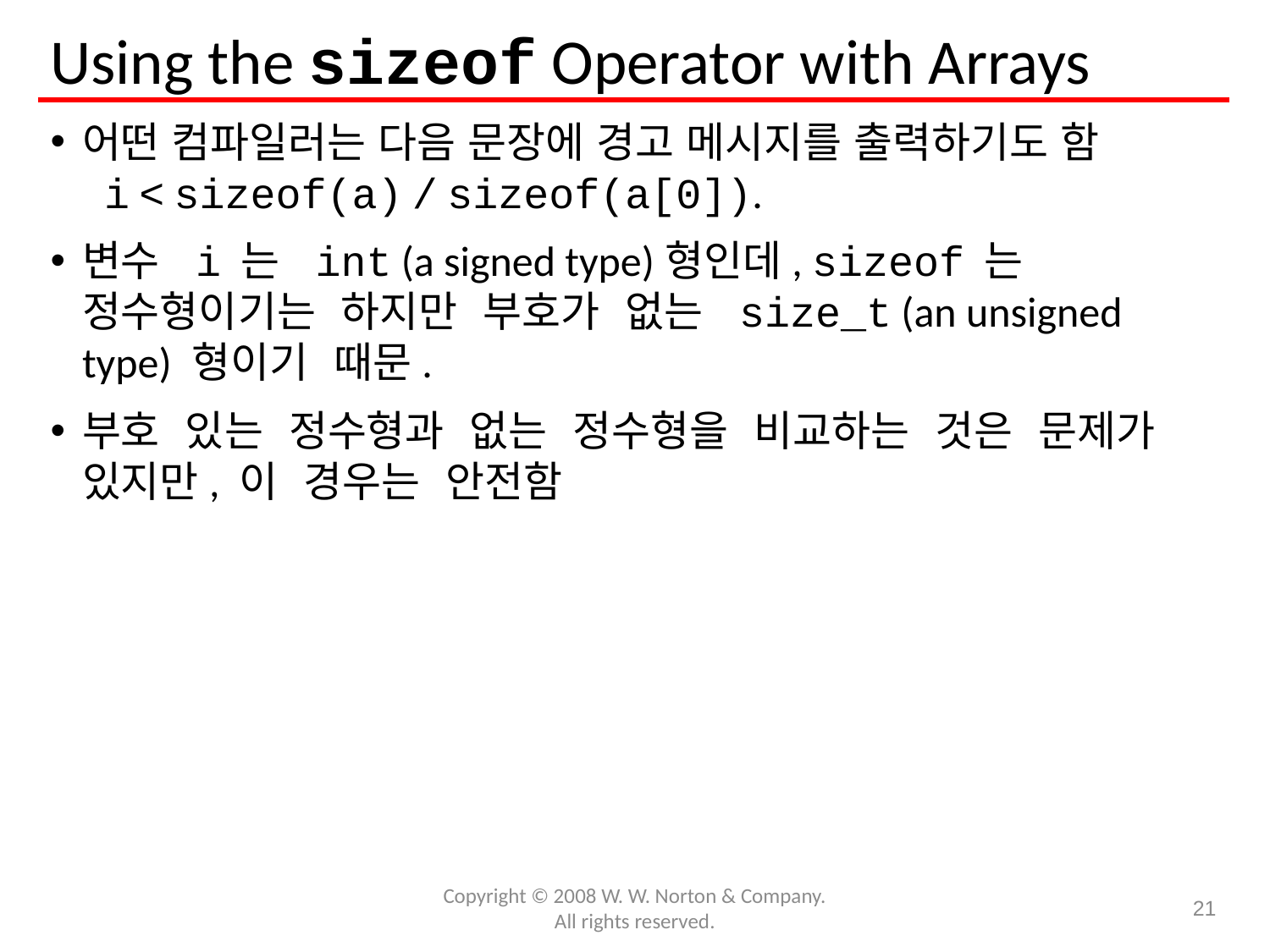

# Using the sizeof Operator with Arrays
어떤 컴파일러는 다음 문장에 경고 메시지를 출력하기도 함
 i < sizeof(a) / sizeof(a[0]).
변수 i 는 int (a signed type)형인데, sizeof 는 정수형이기는 하지만 부호가 없는 size_t (an unsigned type) 형이기 때문.
부호 있는 정수형과 없는 정수형을 비교하는 것은 문제가 있지만, 이 경우는 안전함

Copyright © 2008 W. W. Norton & Company.
All rights reserved.
21